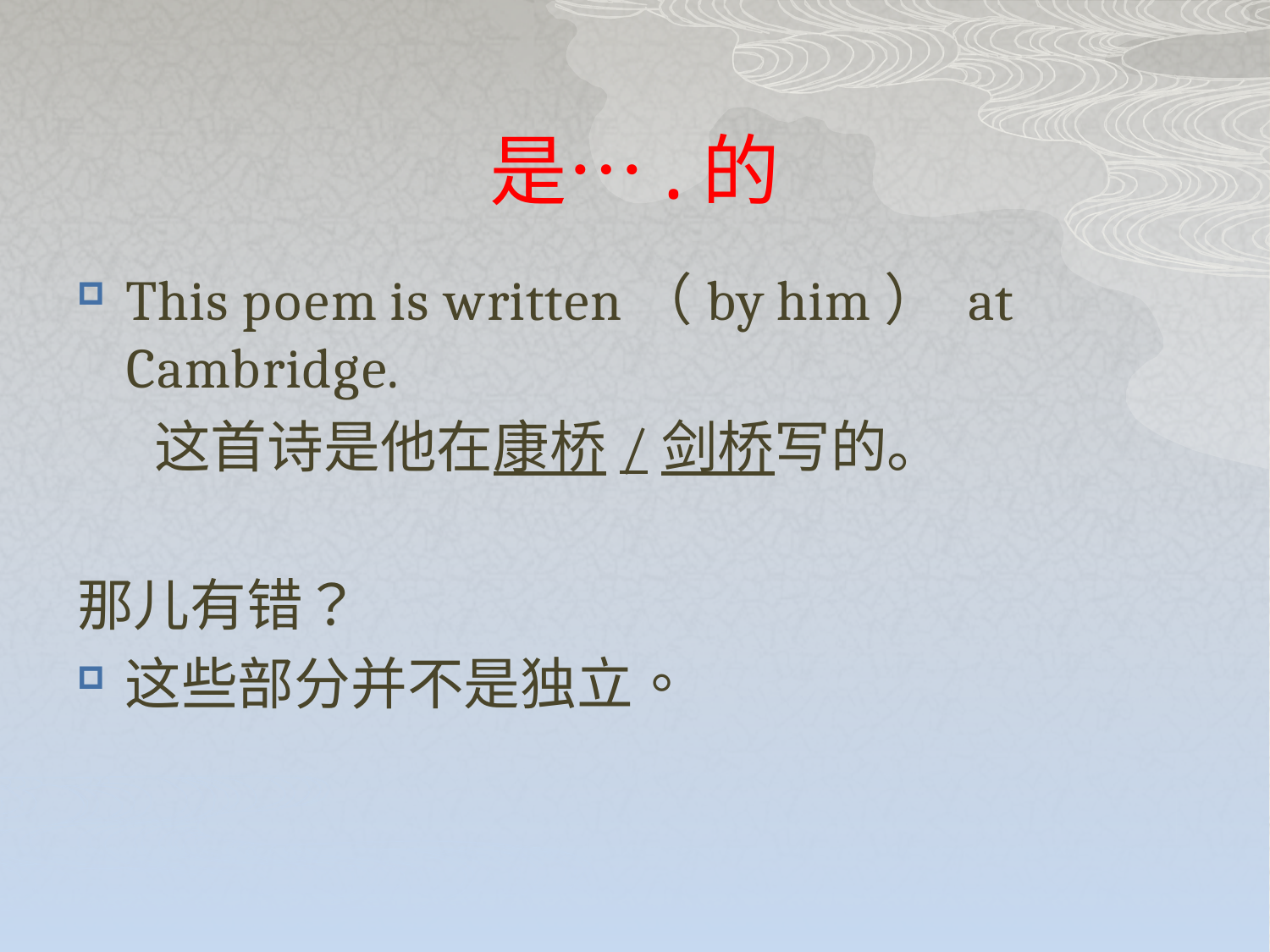

# 是….的
This poem is written（by him） at Cambridge.
     这首诗是他在康桥/剑桥写的。

那儿有错？
这些部分并不是独立。